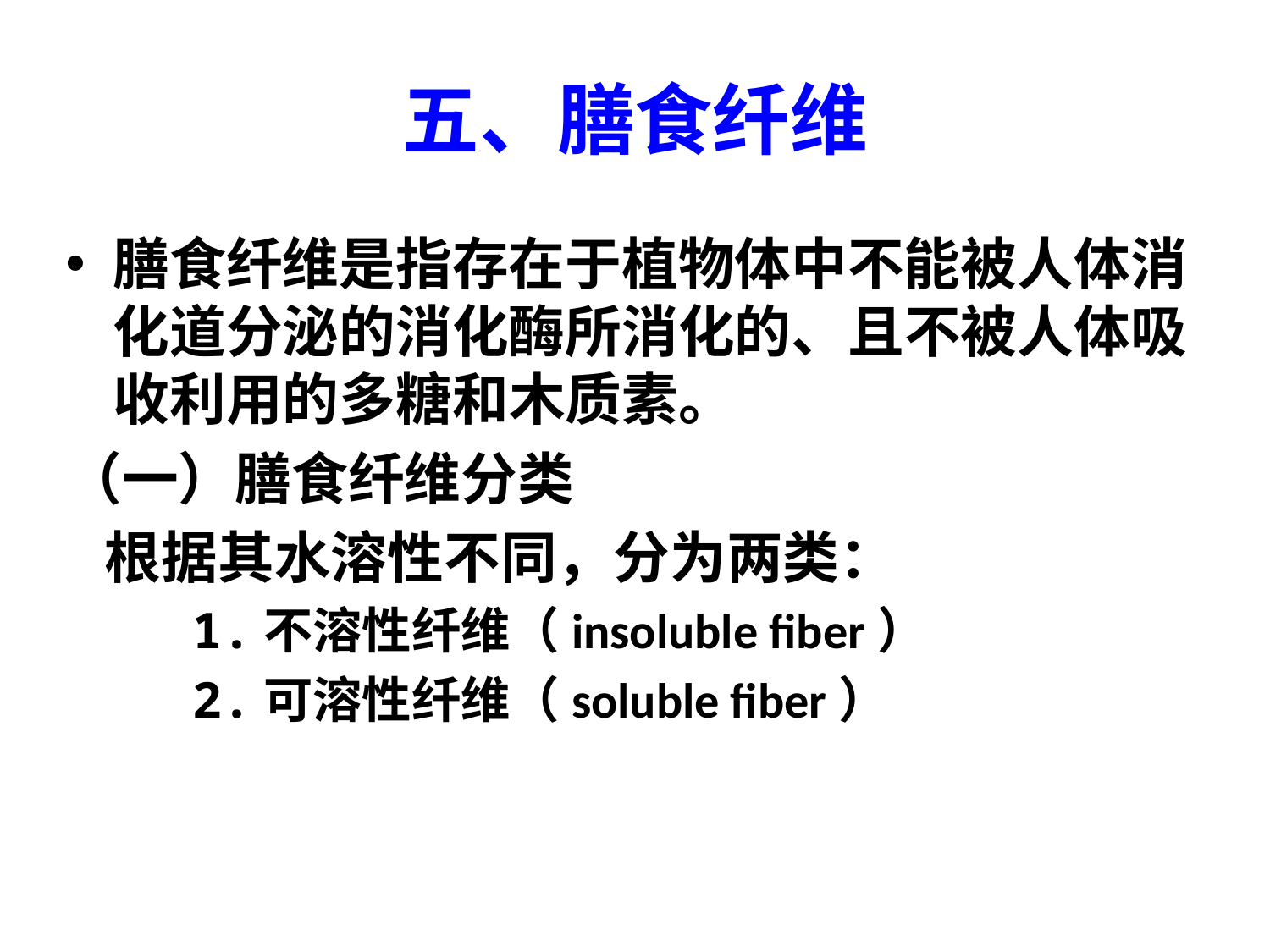

# 五、膳食纤维
膳食纤维是指存在于植物体中不能被人体消化道分泌的消化酶所消化的、且不被人体吸收利用的多糖和木质素。
（一）膳食纤维分类
  根据其水溶性不同，分为两类：
1.不溶性纤维（insoluble fiber）
2.可溶性纤维（soluble fiber）